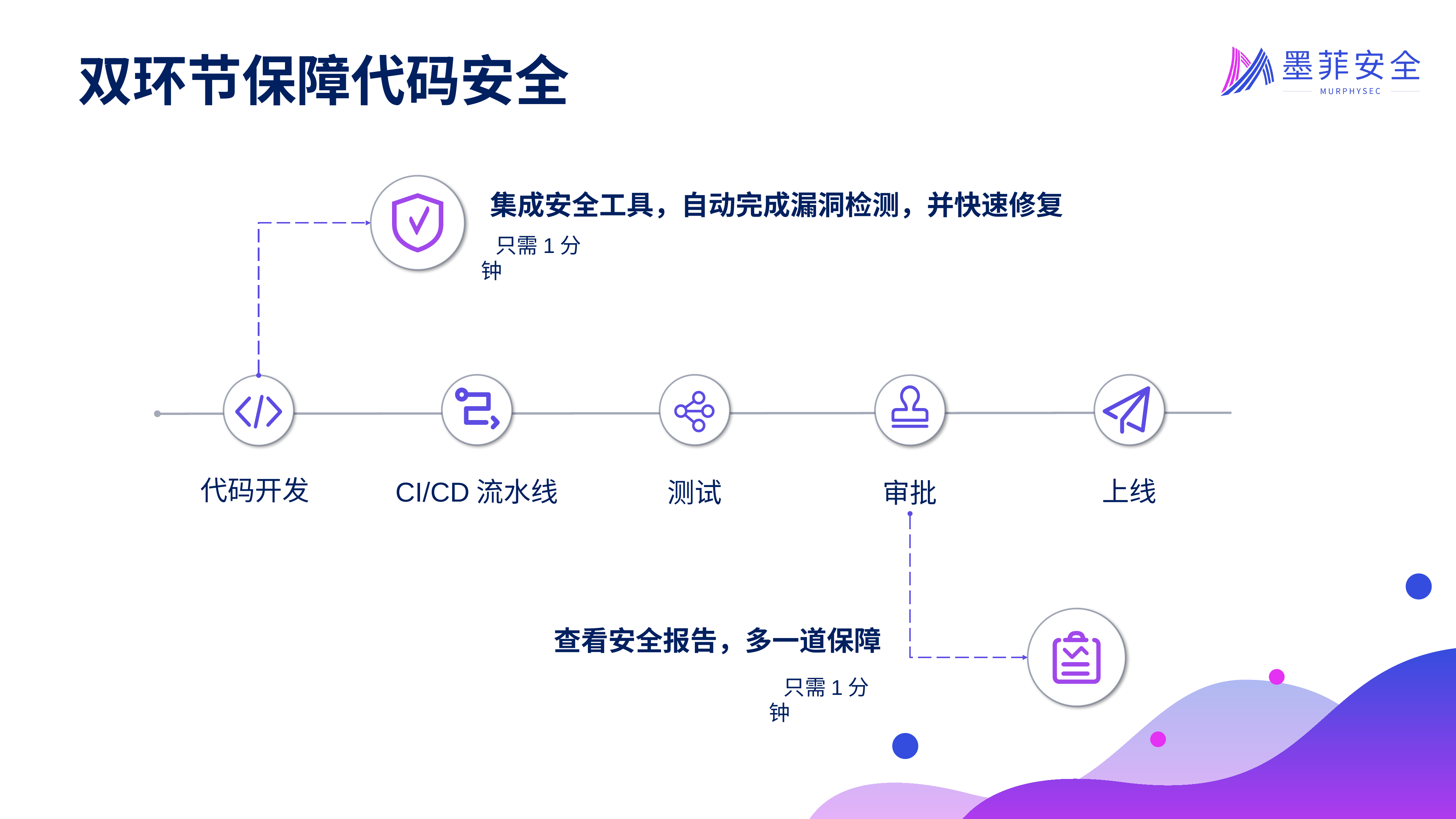

双环节保障代码安全

集成安全工具，自动完成漏洞检测，并快速修复

  只需1分钟

代码开发
上线
CI/CD流水线
测试
审批

查看安全报告，多一道保障
  只需1分钟